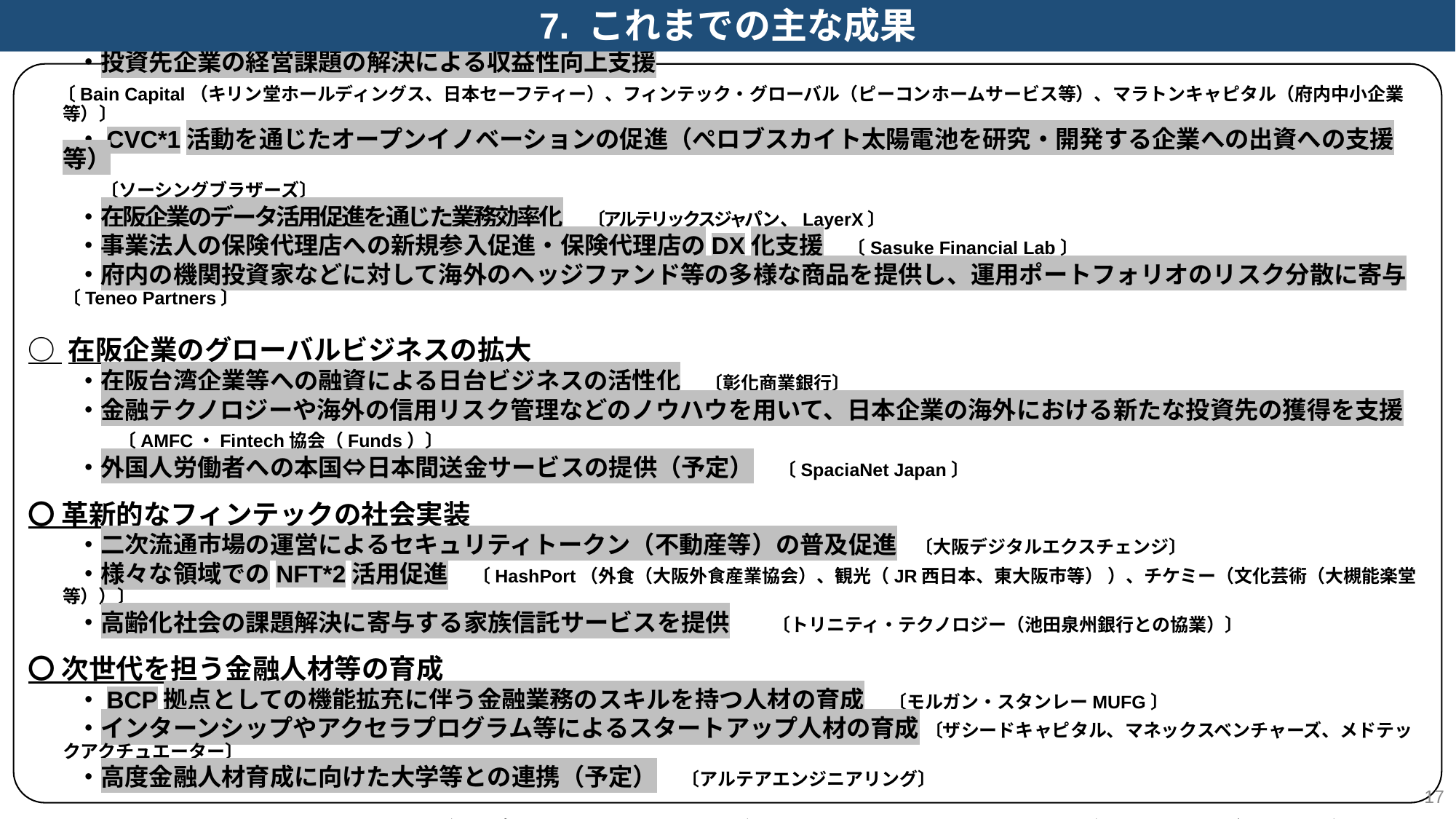

7. これまでの主な成果
〇 在阪企業の経営の支援・高度化
　　・投資先企業の経営課題の解決による収益性向上支援
      〔Bain Capital（キリン堂ホールディングス、日本セーフティー）、フィンテック・グローバル（ピーコンホームサービス等）、マラトンキャピタル（府内中小企業等）〕
　　・CVC*1活動を通じたオープンイノベーションの促進（ぺロブスカイト太陽電池を研究・開発する企業への出資への支援等）
　　　〔ソーシングブラザーズ〕
　　・在阪企業のデータ活用促進を通じた業務効率化　〔アルテリックスジャパン、LayerX〕
　　・事業法人の保険代理店への新規参入促進・保険代理店のDX化支援　〔Sasuke Financial Lab〕
　　・府内の機関投資家などに対して海外のヘッジファンド等の多様な商品を提供し、運用ポートフォリオのリスク分散に寄与　〔Teneo Partners〕

○ 在阪企業のグローバルビジネスの拡大
　　・在阪台湾企業等への融資による日台ビジネスの活性化　〔彰化商業銀行〕
　　・金融テクノロジーや海外の信用リスク管理などのノウハウを用いて、日本企業の海外における新たな投資先の獲得を支援
　　　　〔AMFC・Fintech協会（Funds）〕
　　・外国人労働者への本国⇔日本間送金サービスの提供（予定）　〔SpaciaNet Japan〕

〇 革新的なフィンテックの社会実装
　　・二次流通市場の運営によるセキュリティトークン（不動産等）の普及促進　〔大阪デジタルエクスチェンジ〕
　　・様々な領域でのNFT*2活用促進　〔HashPort（外食（大阪外食産業協会）、観光（JR西日本、東大阪市等） ）、チケミー（文化芸術（大槻能楽堂等））〕
　　・高齢化社会の課題解決に寄与する家族信託サービスを提供　　〔トリニティ・テクノロジー（池田泉州銀行との協業）〕

〇 次世代を担う金融人材等の育成
　　・BCP拠点としての機能拡充に伴う金融業務のスキルを持つ人材の育成　〔モルガン・スタンレーMUFG〕
　　・インターンシップやアクセラプログラム等によるスタートアップ人材の育成 〔ザシードキャピタル、マネックスベンチャーズ、メドテックアクチュエーター〕
　　・高度金融人材育成に向けた大学等との連携（予定）　〔アルテアエンジニアリング〕
　　　*1　CVC…Corporate Venture Capital（コーポレートベンチャーキャピタル）　　*2　NFT…Non-Fungible Token（ノン-ファンジブルトークン）
17